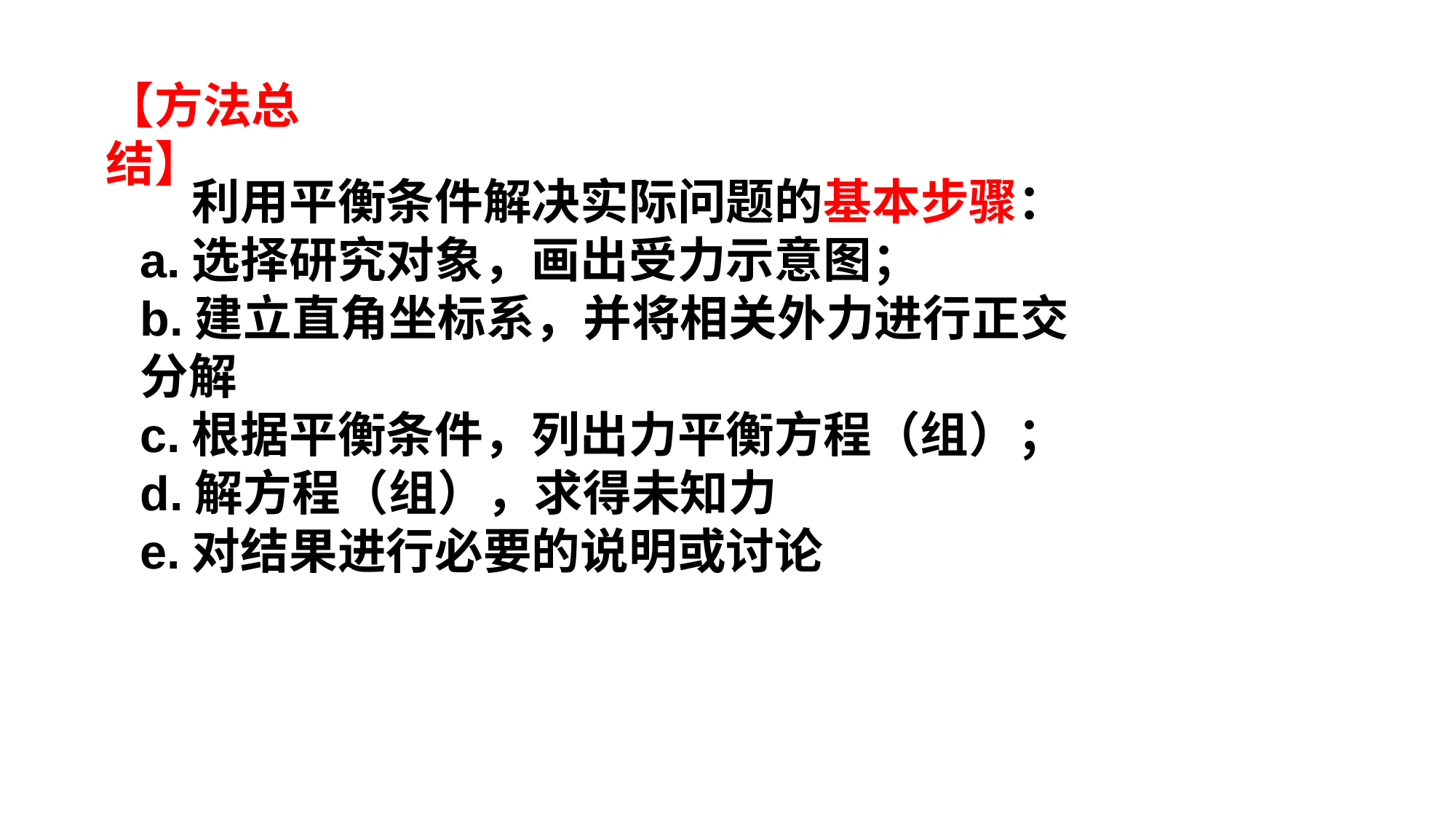

【方法总结】
   利用平衡条件解决实际问题的基本步骤：
a.选择研究对象，画出受力示意图；
b.建立直角坐标系，并将相关外力进行正交分解
c.根据平衡条件，列出力平衡方程（组）；
d.解方程（组），求得未知力
e.对结果进行必要的说明或讨论